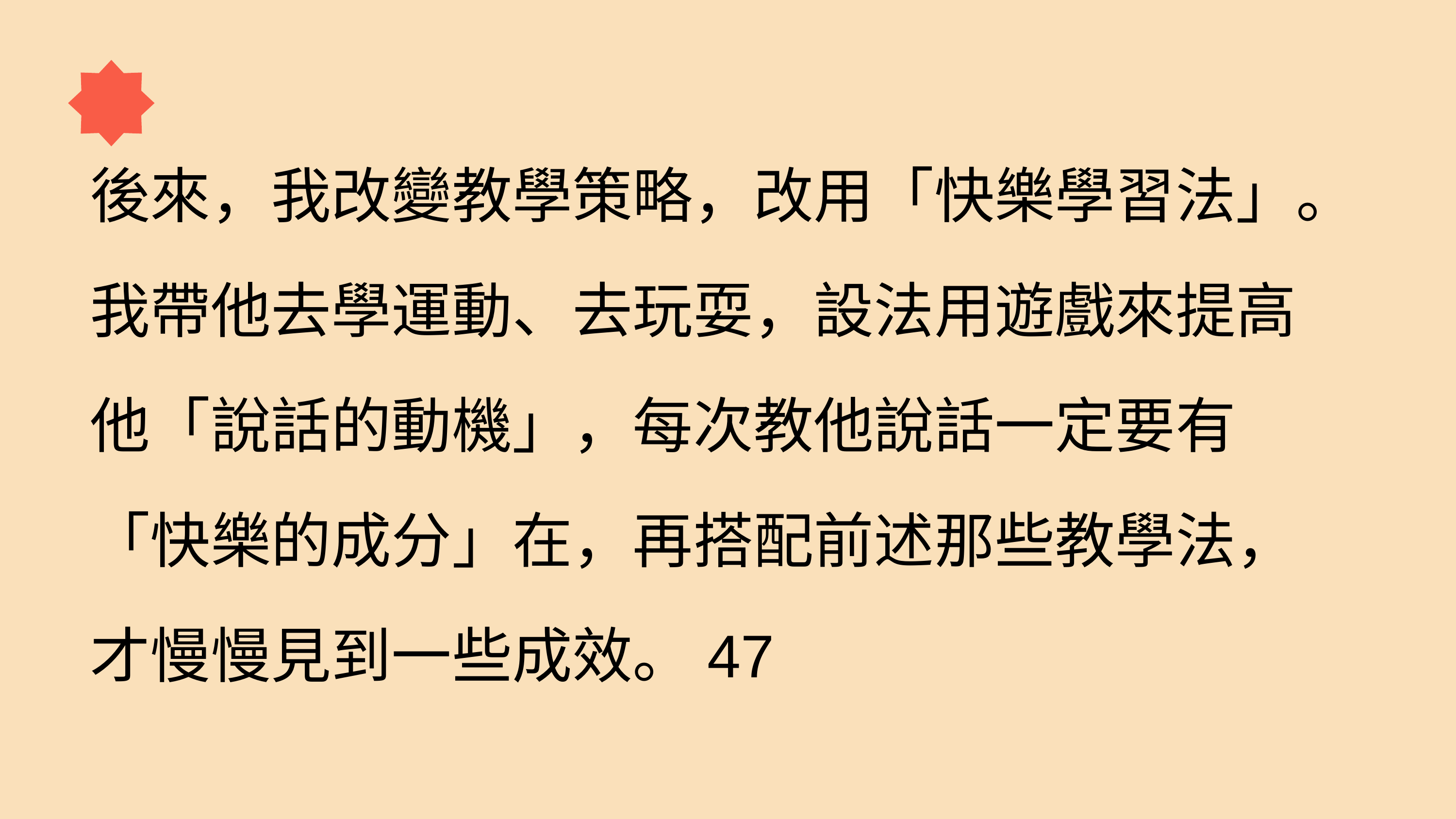

後來，我改變教學策略，改用「快樂學習法」。我帶他去學運動、去玩耍，設法用遊戲來提高他「說話的動機」，每次教他說話一定要有「快樂的成分」在，再搭配前述那些教學法，才慢慢見到一些成效。47